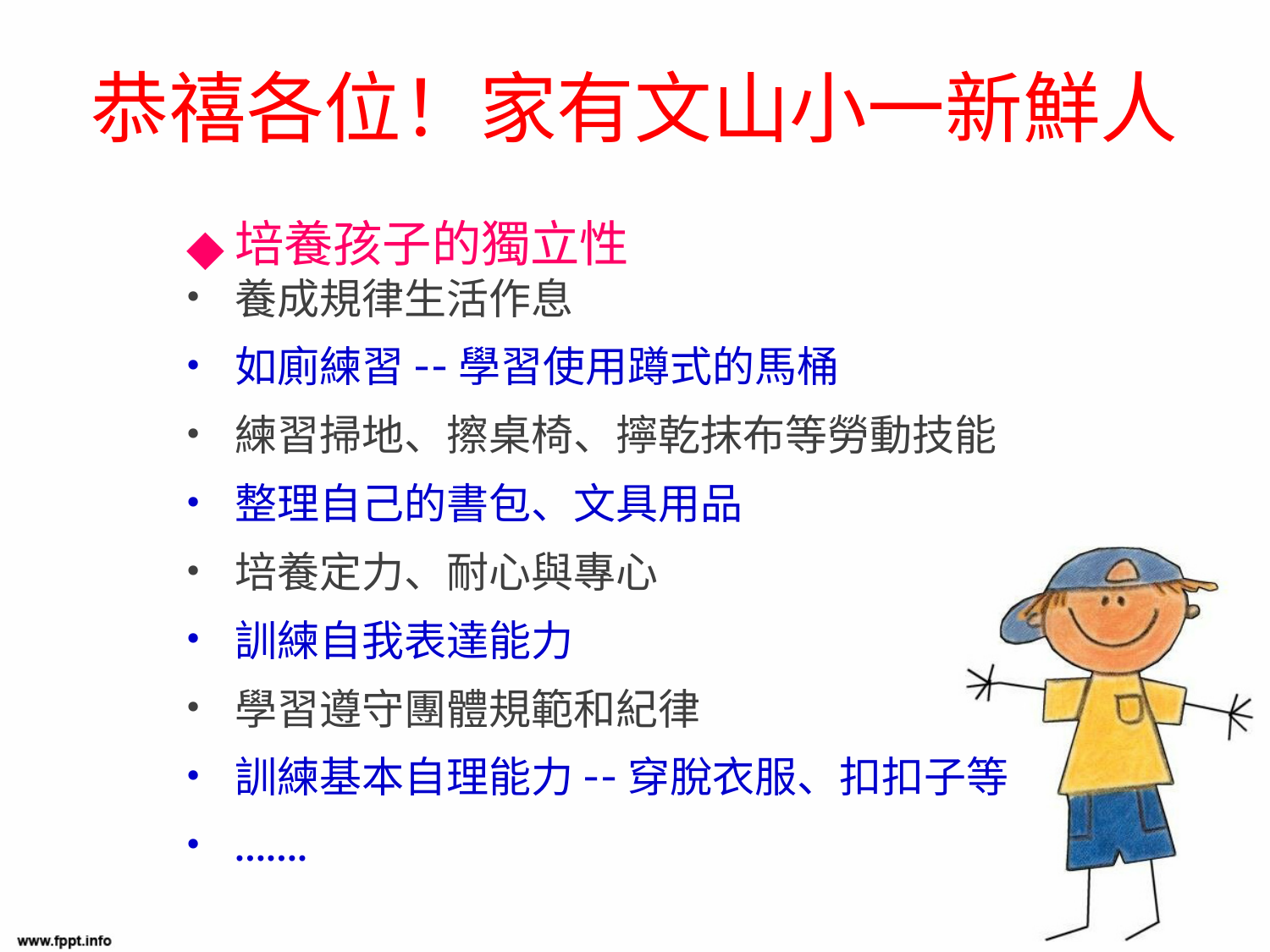

恭禧各位！家有文山小一新鮮人
培養孩子的獨立性
養成規律生活作息
如廁練習--學習使用蹲式的馬桶
練習掃地、擦桌椅、擰乾抹布等勞動技能
整理自己的書包、文具用品
培養定力、耐心與專心
訓練自我表達能力
學習遵守團體規範和紀律
訓練基本自理能力--穿脫衣服、扣扣子等
…….